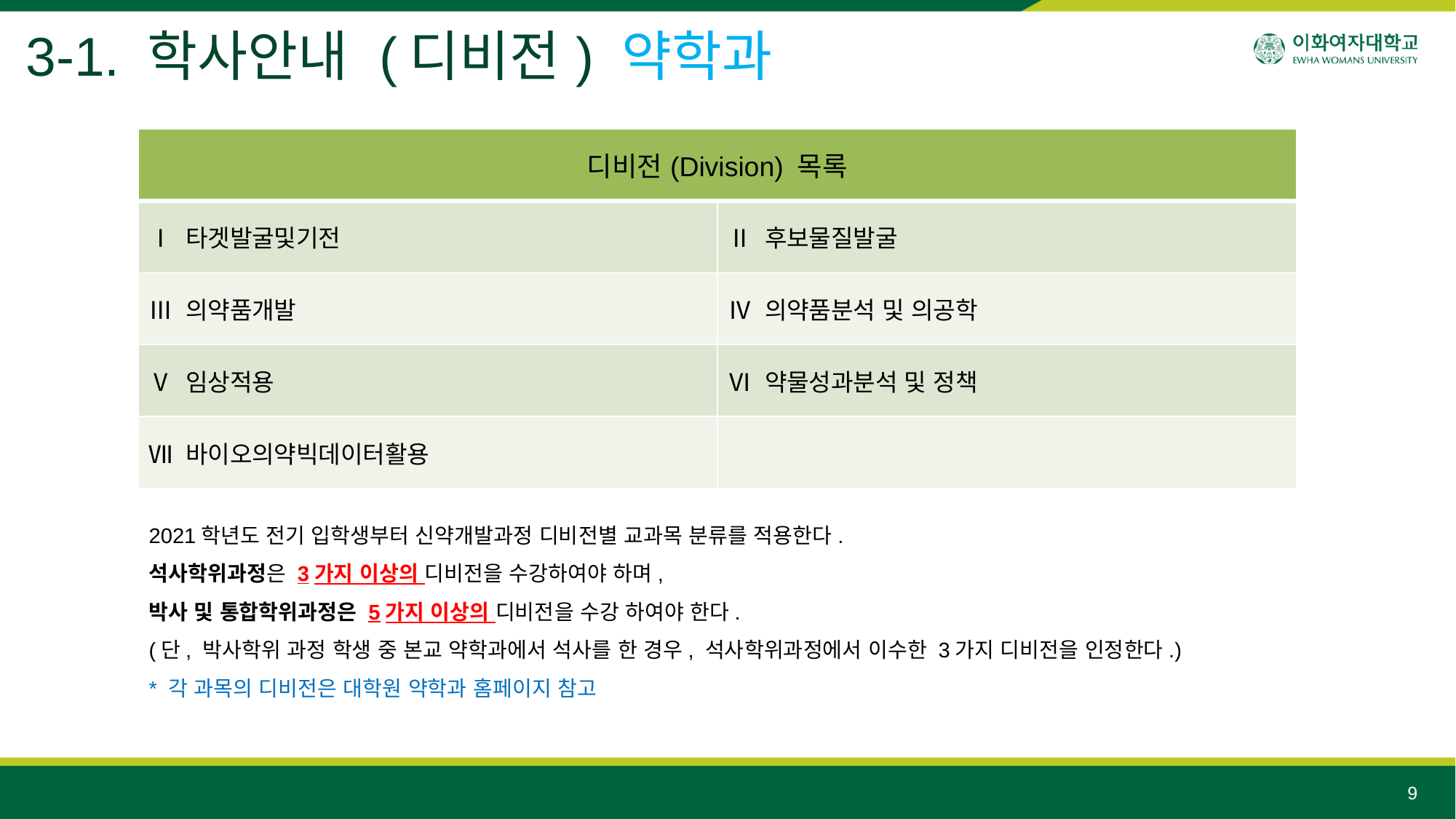

3-1. 학사안내 (디비전) 약학과
| 디비전(Division) 목록 |  |
| --- | --- |
| Ⅰ 타겟발굴및기전 | Ⅱ 후보물질발굴 |
| Ⅲ 의약품개발 | Ⅳ 의약품분석 및 의공학 |
| Ⅴ 임상적용 | Ⅵ 약물성과분석 및 정책 |
| Ⅶ 바이오의약빅데이터활용 |  |
2021학년도 전기 입학생부터 신약개발과정 디비전별 교과목 분류를 적용한다.
석사학위과정은 3가지 이상의 디비전을 수강하여야 하며,
박사 및 통합학위과정은 5가지 이상의 디비전을 수강 하여야 한다.
(단, 박사학위 과정 학생 중 본교 약학과에서 석사를 한 경우, 석사학위과정에서 이수한 3가지 디비전을 인정한다.)
* 각 과목의 디비전은 대학원 약학과 홈페이지 참고
9